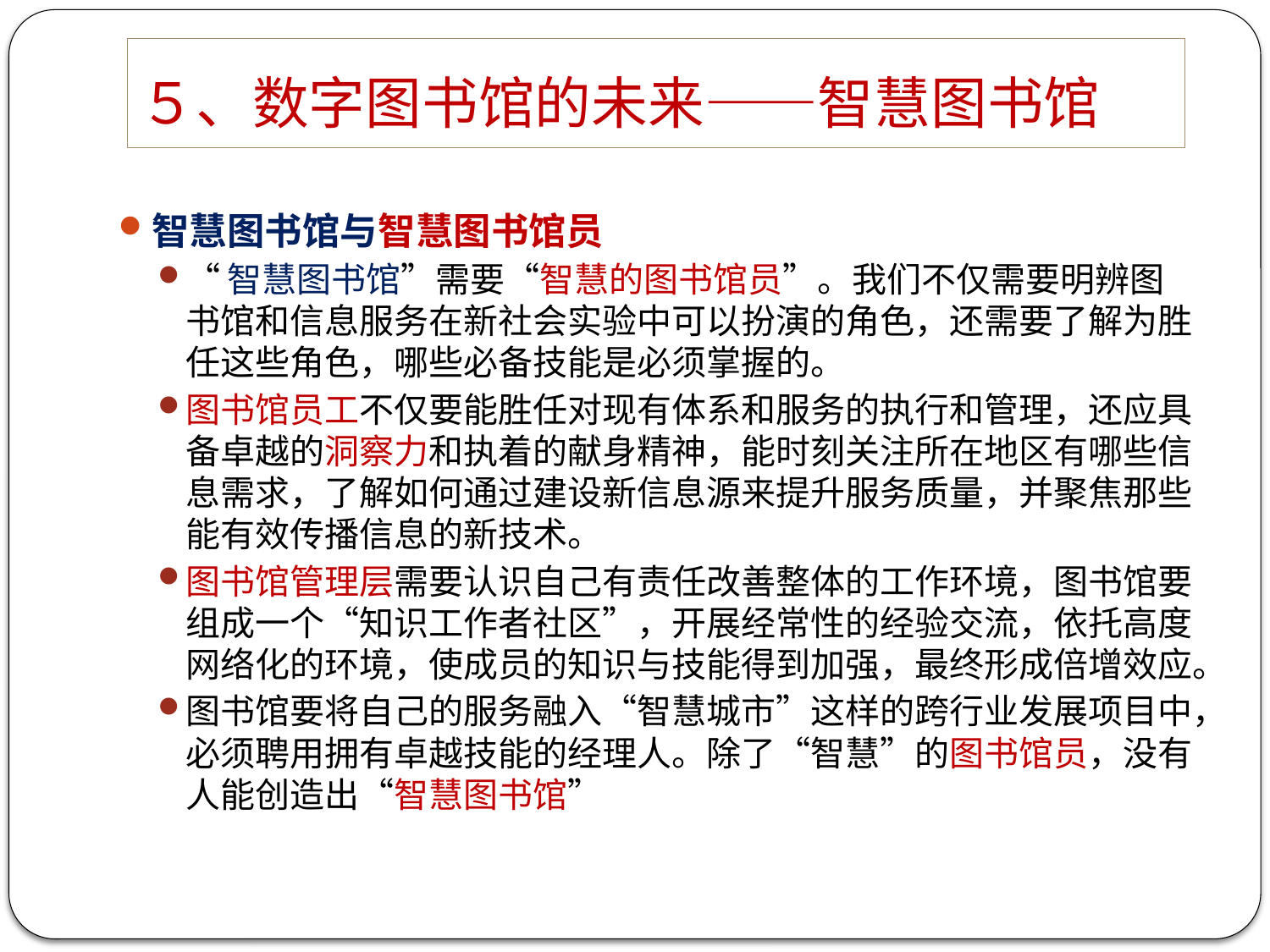

# ５、数字图书馆的未来——智慧图书馆
智慧图书馆与智慧图书馆员
“智慧图书馆”需要“智慧的图书馆员”。我们不仅需要明辨图书馆和信息服务在新社会实验中可以扮演的角色，还需要了解为胜任这些角色，哪些必备技能是必须掌握的。
图书馆员工不仅要能胜任对现有体系和服务的执行和管理，还应具备卓越的洞察力和执着的献身精神，能时刻关注所在地区有哪些信息需求，了解如何通过建设新信息源来提升服务质量，并聚焦那些能有效传播信息的新技术。
图书馆管理层需要认识自己有责任改善整体的工作环境，图书馆要组成一个“知识工作者社区”，开展经常性的经验交流，依托高度网络化的环境，使成员的知识与技能得到加强，最终形成倍增效应。
图书馆要将自己的服务融入“智慧城市”这样的跨行业发展项目中，必须聘用拥有卓越技能的经理人。除了“智慧”的图书馆员，没有人能创造出“智慧图书馆”